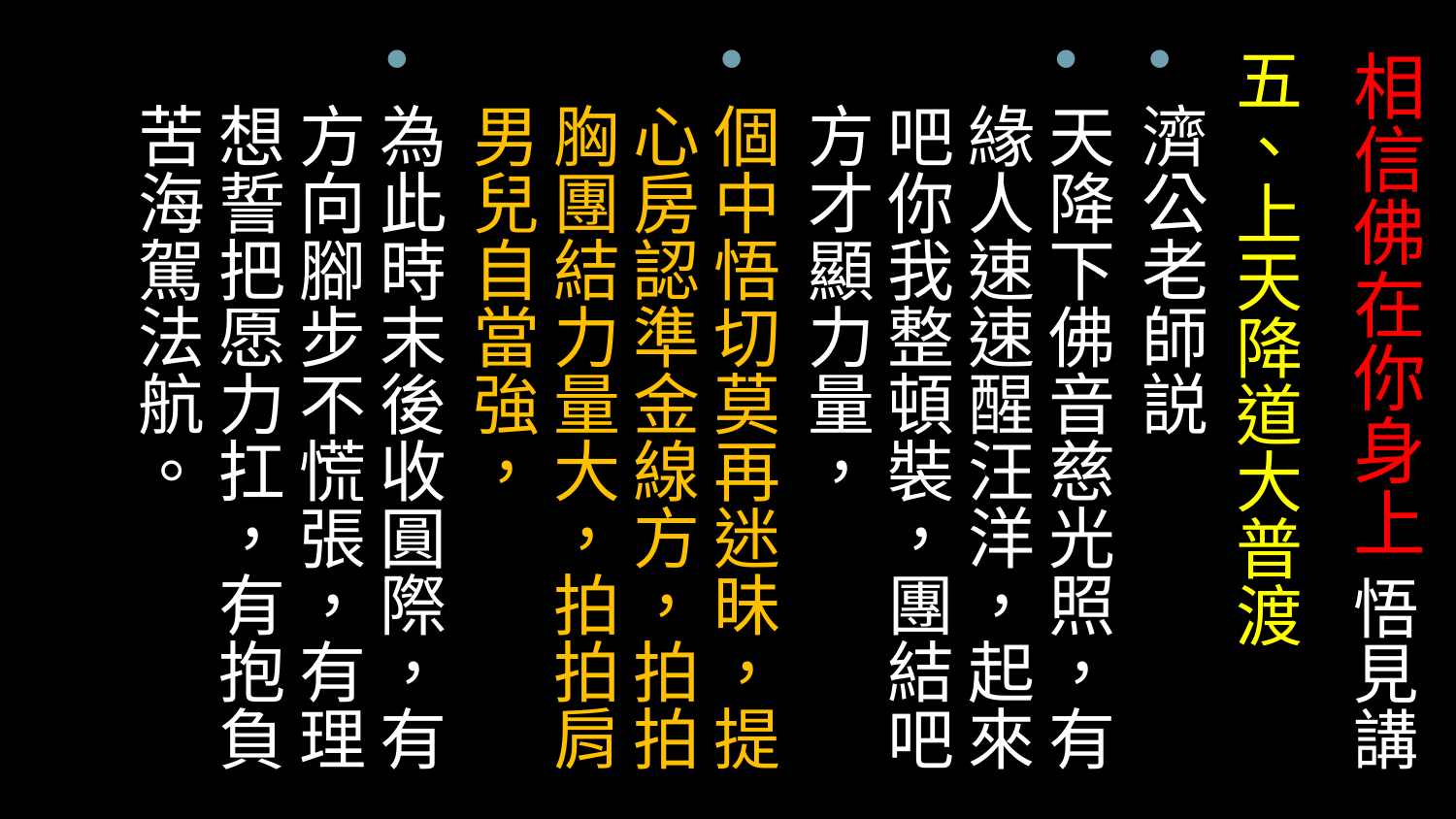

五、上天降道大普渡
濟公老師説
天降下佛音慈光照，有緣人速速醒汪洋，起來吧你我整頓裝，團結吧方才顯力量，
個中悟切莫再迷昧，提心房認準金線方，拍拍胸團結力量大，拍拍肩男兒自當強，
為此時末後收圓際，有方向腳步不慌張，有理想誓把愿力扛，有抱負苦海駕法航。

# 相信佛在你身上 悟見講